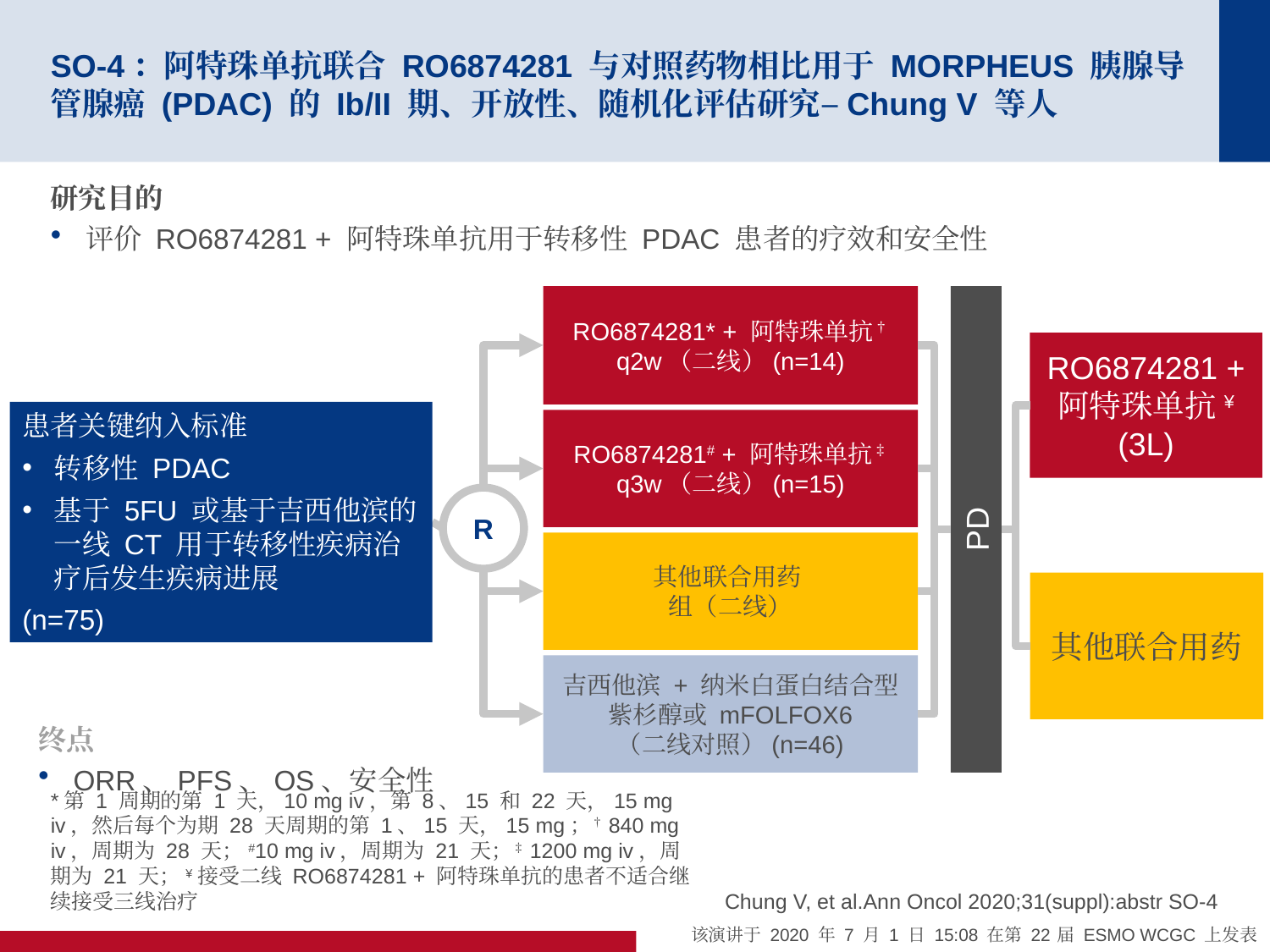

# SO-4：阿特珠单抗联合 RO6874281 与对照药物相比用于 MORPHEUS 胰腺导管腺癌 (PDAC) 的 Ib/II 期、开放性、随机化评估研究–Chung V 等人
研究目的
评价 RO6874281 + 阿特珠单抗用于转移性 PDAC 患者的疗效和安全性
RO6874281* + 阿特珠单抗† q2w（二线）(n=14)
PD
RO6874281 + 阿特珠单抗¥ (3L)
患者关键纳入标准
转移性 PDAC
基于 5FU 或基于吉西他滨的一线 CT 用于转移性疾病治疗后发生疾病进展
(n=75)
RO6874281# + 阿特珠单抗‡ q3w（二线）(n=15)
R
其他联合用药
组（二线）
其他联合用药
吉西他滨 + 纳米白蛋白结合型紫杉醇或 mFOLFOX6
（二线对照）(n=46)
终点
ORR、PFS、OS、安全性
*第 1 周期的第 1 天，10 mg iv，第 8、15 和 22 天，15 mg iv，然后每个为期 28 天周期的第 1、15 天，15 mg；†840 mg iv，周期为 28 天；#10 mg iv，周期为 21 天；‡1200 mg iv，周期为 21 天；¥接受二线 RO6874281 + 阿特珠单抗的患者不适合继续接受三线治疗
Chung V, et al.Ann Oncol 2020;31(suppl):abstr SO-4
该演讲于 2020 年 7 月 1 日 15:08 在第 22 届 ESMO WCGC 上发表